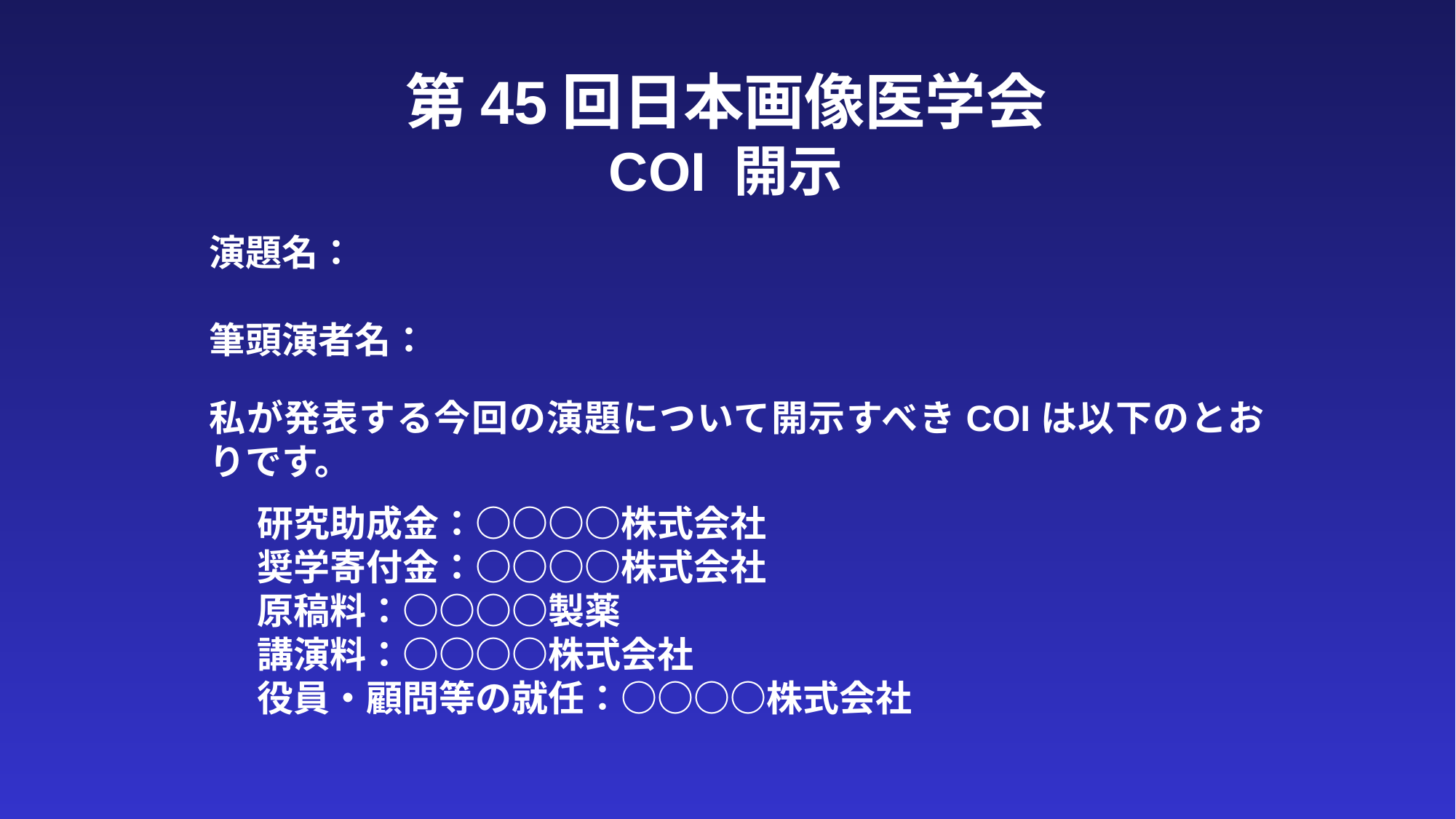

第45回日本画像医学会
COI 開示
演題名：

筆頭演者名：
私が発表する今回の演題について開示すべきCOIは以下のとおりです。
研究助成金：○○○○株式会社
奨学寄付金：○○○○株式会社
原稿料：○○○○製薬
講演料：○○○○株式会社
役員・顧問等の就任：○○○○株式会社